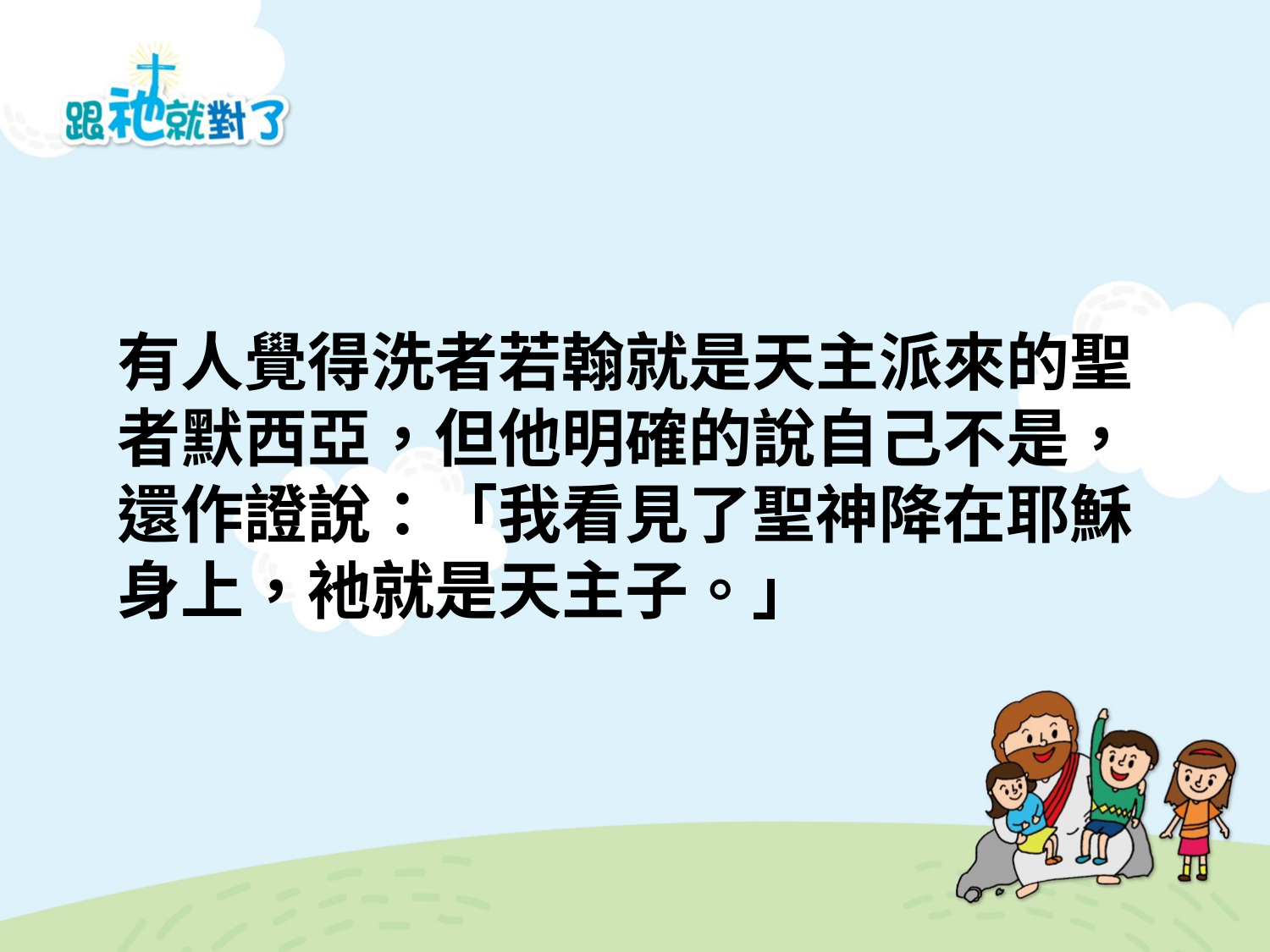

有人覺得洗者若翰就是天主派來的聖者默西亞，但他明確的說自己不是，還作證說：「我看見了聖神降在耶穌身上，衪就是天主子。」